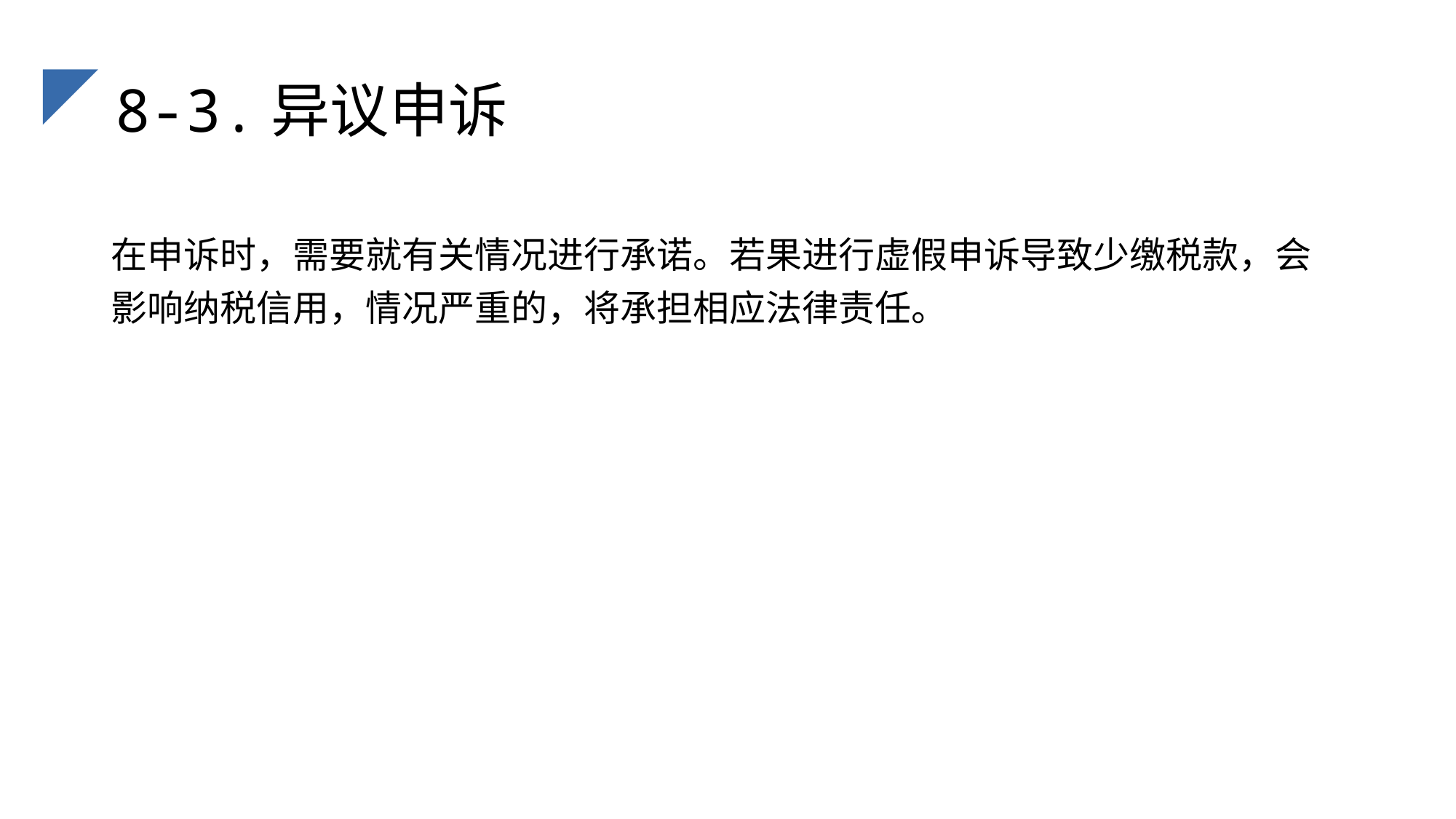

# 8-3.异议申诉
在申诉时，需要就有关情况进行承诺。若果进行虚假申诉导致少缴税款，会影响纳税信用，情况严重的，将承担相应法律责任。